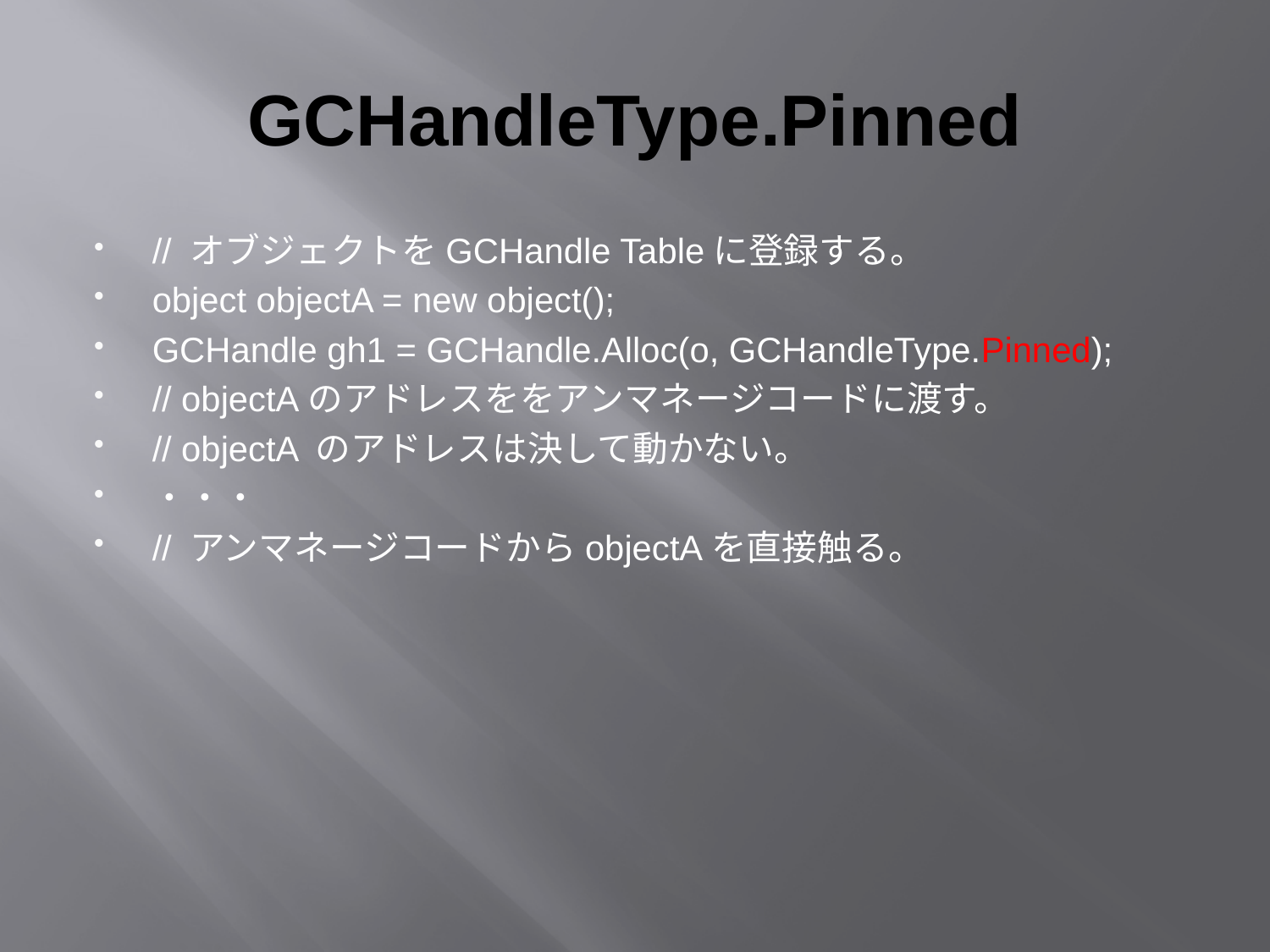

# GCHandleType.Pinned
// オブジェクトをGCHandle Tableに登録する。
object objectA = new object();
GCHandle gh1 = GCHandle.Alloc(o, GCHandleType.Pinned);
// objectAのアドレスををアンマネージコードに渡す。
// objectA のアドレスは決して動かない。
・・・
// アンマネージコードからobjectAを直接触る。